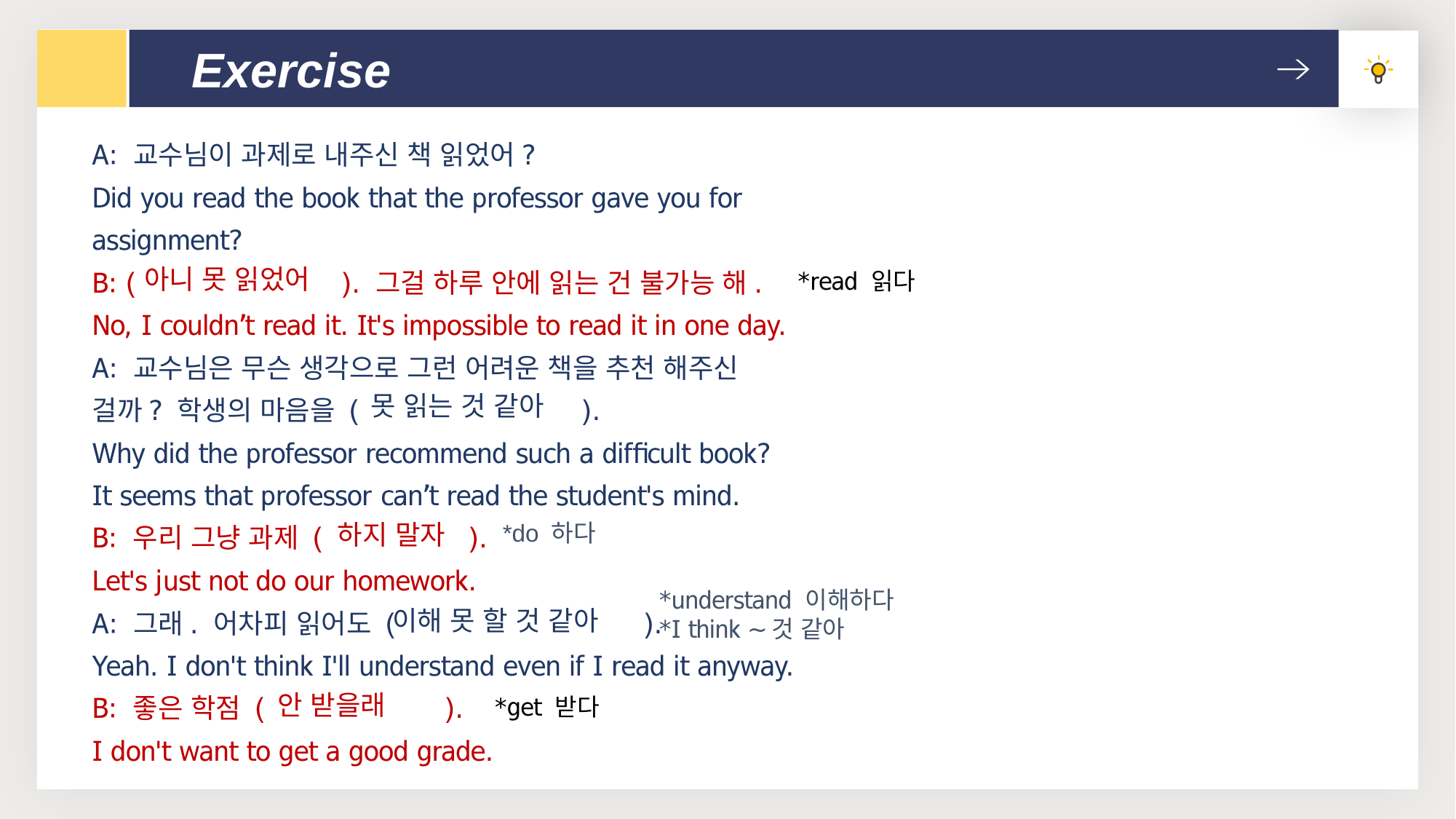

Exercise

A: 교수님이 과제로 내주신 책 읽었어?
Did you read the book that the professor gave you for assignment?
B: (                        ). 그걸 하루 안에 읽는 건 불가능 해.
No, I couldn’t read it. It's impossible to read it in one day.
A: 교수님은 무슨 생각으로 그런 어려운 책을 추천 해주신 걸까? 학생의 마음을 (                          ).
Why did the professor recommend such a difficult book? It seems that professor can’t read the student's mind.
B: 우리 그냥 과제 (                 ).
Let's just not do our homework.
A: 그래. 어차피 읽어도 (                             ).
Yeah. I don't think I'll understand even if I read it anyway.
B: 좋은 학점 (                     ).
I don't want to get a good grade.

아니 못 읽었어
*read 읽다
못 읽는 것 같아
*do 하다
하지 말자
*understand 이해하다
*I think ~것 같아

  이해 못 할 것 같아
안 받을래
*get 받다